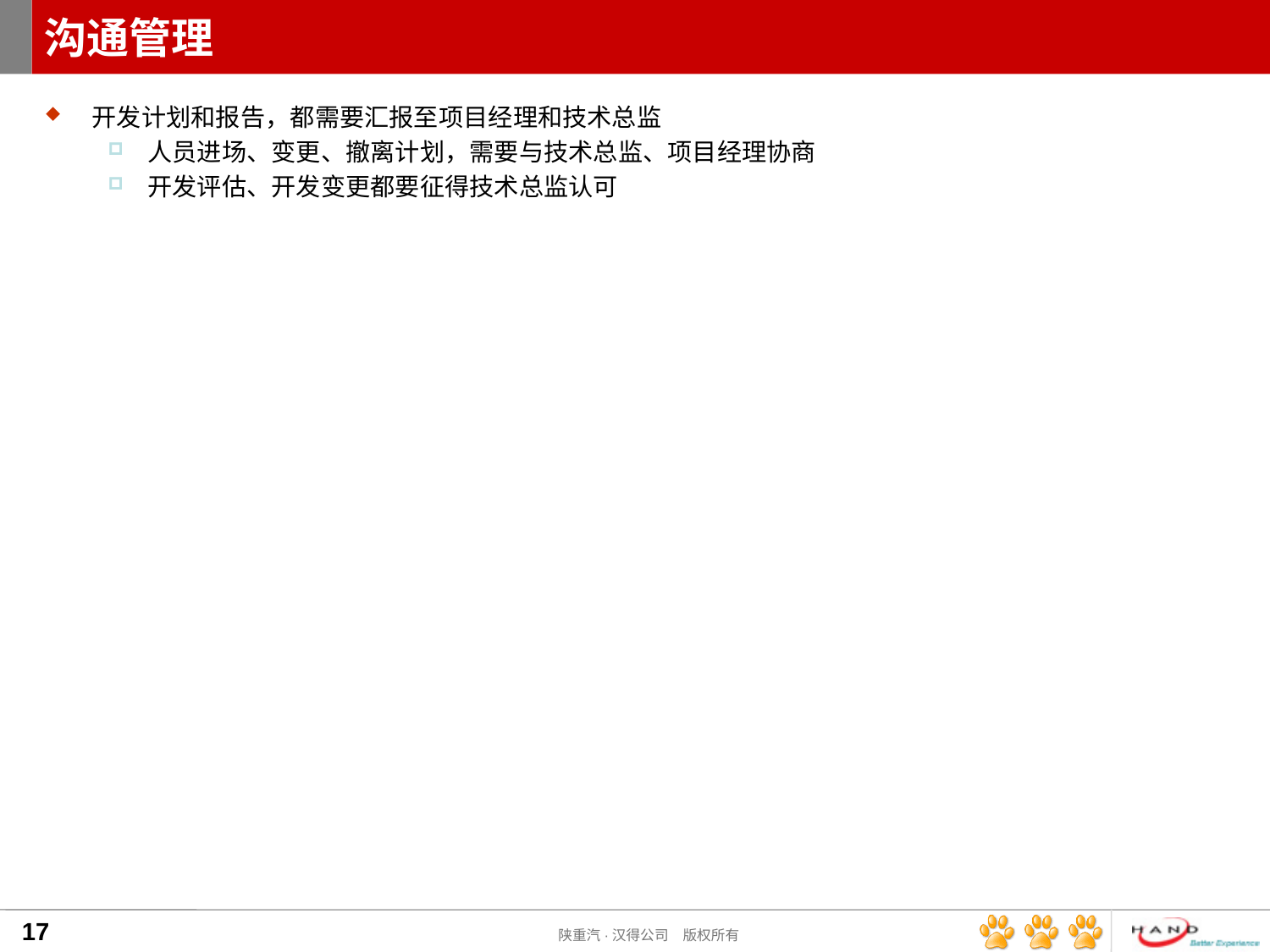

# 沟通管理
开发计划和报告，都需要汇报至项目经理和技术总监
人员进场、变更、撤离计划，需要与技术总监、项目经理协商
开发评估、开发变更都要征得技术总监认可

17